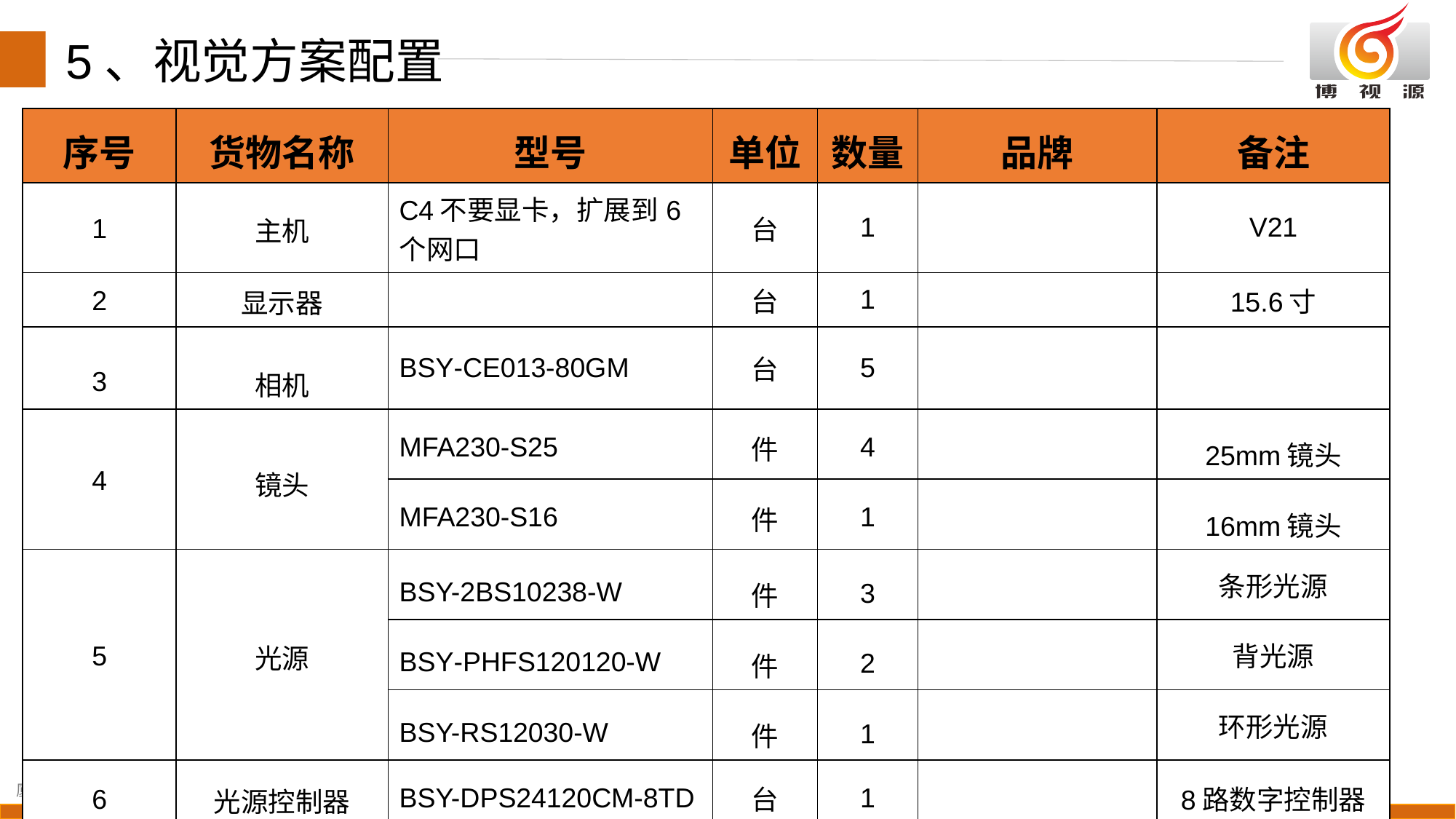

5、视觉方案配置
| 序号 | 货物名称 | 型号 | 单位 | 数量 | 品牌 | 备注 |
| --- | --- | --- | --- | --- | --- | --- |
| 1 | 主机 | C4不要显卡，扩展到6个网口 | 台 | 1 |  | V21 |
| 2 | 显示器 |  | 台 | 1 |  | 15.6寸 |
| 3 | 相机 | BSY-CE013-80GM | 台 | 5 |  |  |
| 4 | 镜头 | MFA230-S25 | 件 | 4 |  | 25mm镜头 |
|  |  | MFA230-S16 | 件 | 1 |  | 16mm镜头 |
| 5 | 光源 | BSY-2BS10238-W | 件 | 3 |  | 条形光源 |
|  |  | BSY-PHFS120120-W | 件 | 2 |  | 背光源 |
|  |  | BSY-RS12030-W | 件 | 1 |  | 环形光源 |
| 6 | 光源控制器 | BSY-DPS24120CM-8TD | 台 | 1 |  | 8路数字控制器 |
| 7 | 通讯方式 | 网口通讯 |  |  |  |  |